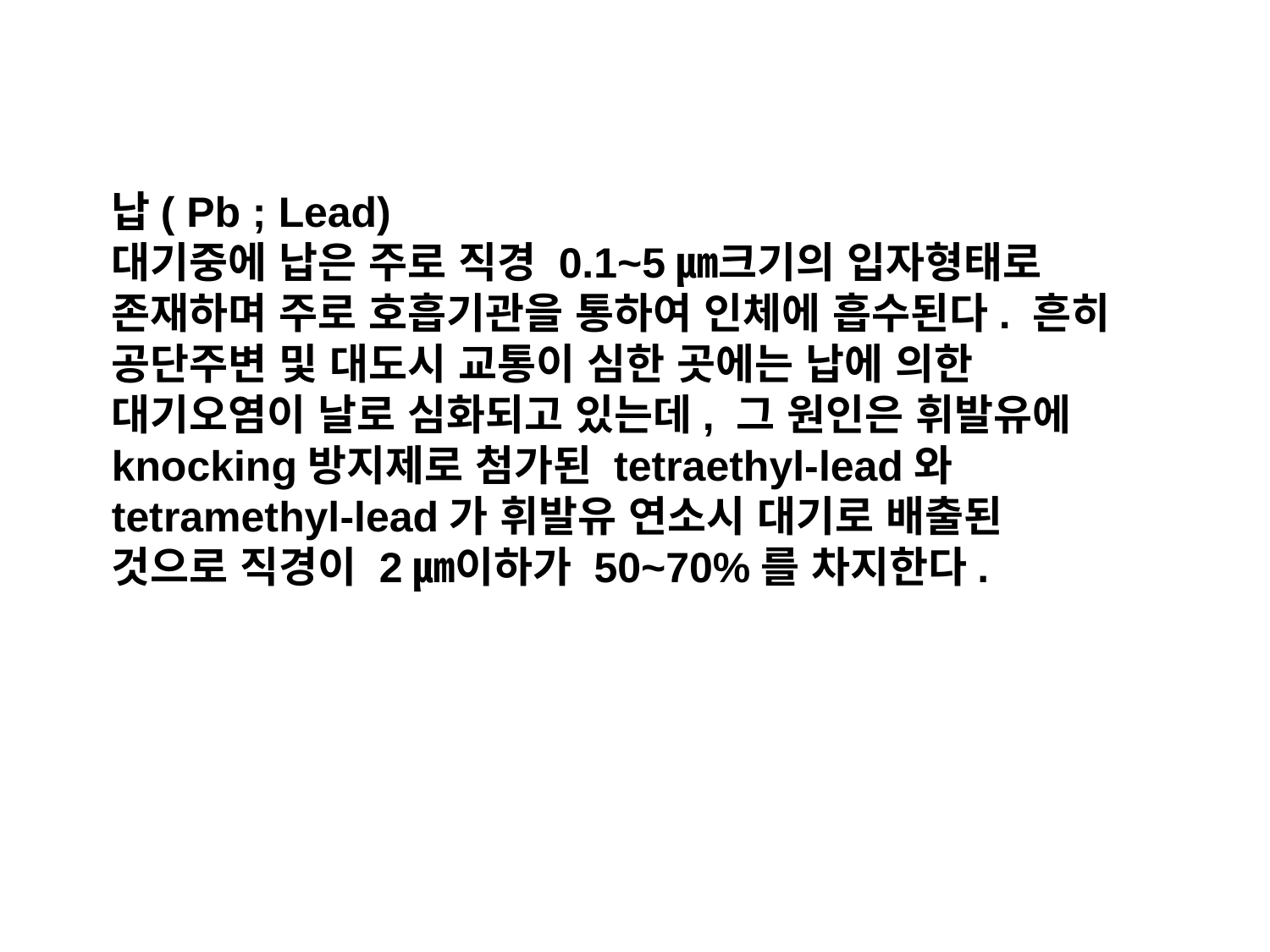

납( Pb ; Lead)
대기중에 납은 주로 직경 0.1~5㎛크기의 입자형태로 존재하며 주로 호흡기관을 통하여 인체에 흡수된다. 흔히 공단주변 및 대도시 교통이 심한 곳에는 납에 의한 대기오염이 날로 심화되고 있는데, 그 원인은 휘발유에 knocking방지제로 첨가된 tetraethyl-lead와 tetramethyl-lead가 휘발유 연소시 대기로 배출된 것으로 직경이 2㎛이하가 50~70%를 차지한다.